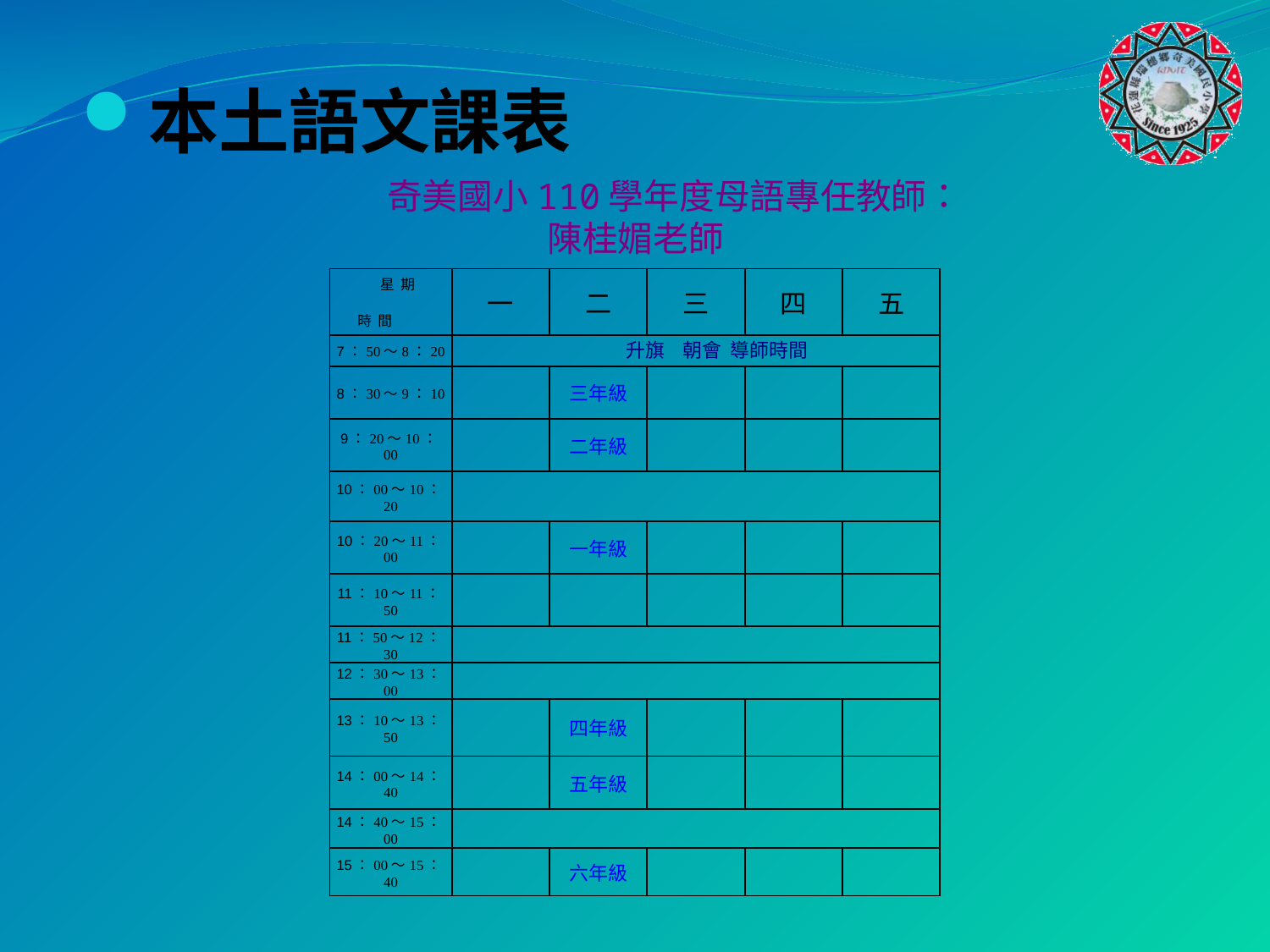

本土語文課表
奇美國小110學年度母語專任教師：陳桂媚老師
| 星 期   時 間 | 一 | 二 | 三 | 四 | 五 |
| --- | --- | --- | --- | --- | --- |
| 7：50～8：20 | 升旗 朝會 導師時間 |  |  |  |  |
| 8：30～9：10 |  | 三年級 |  |  |  |
| 9：20～10：00 |  | 二年級 |  |  |  |
| 10：00～10：20 |  |  |  |  |  |
| 10：20～11：00 |  | 一年級 |  |  |  |
| 11：10～11：50 |  |  |  |  |  |
| 11：50～12：30 |  |  |  |  |  |
| 12：30～13：00 |  |  |  |  |  |
| 13：10～13：50 |  | 四年級 |  |  |  |
| 14：00～14：40 |  | 五年級 |  |  |  |
| 14：40～15：00 |  |  |  |  |  |
| 15：00～15：40 |  | 六年級 |  |  |  |